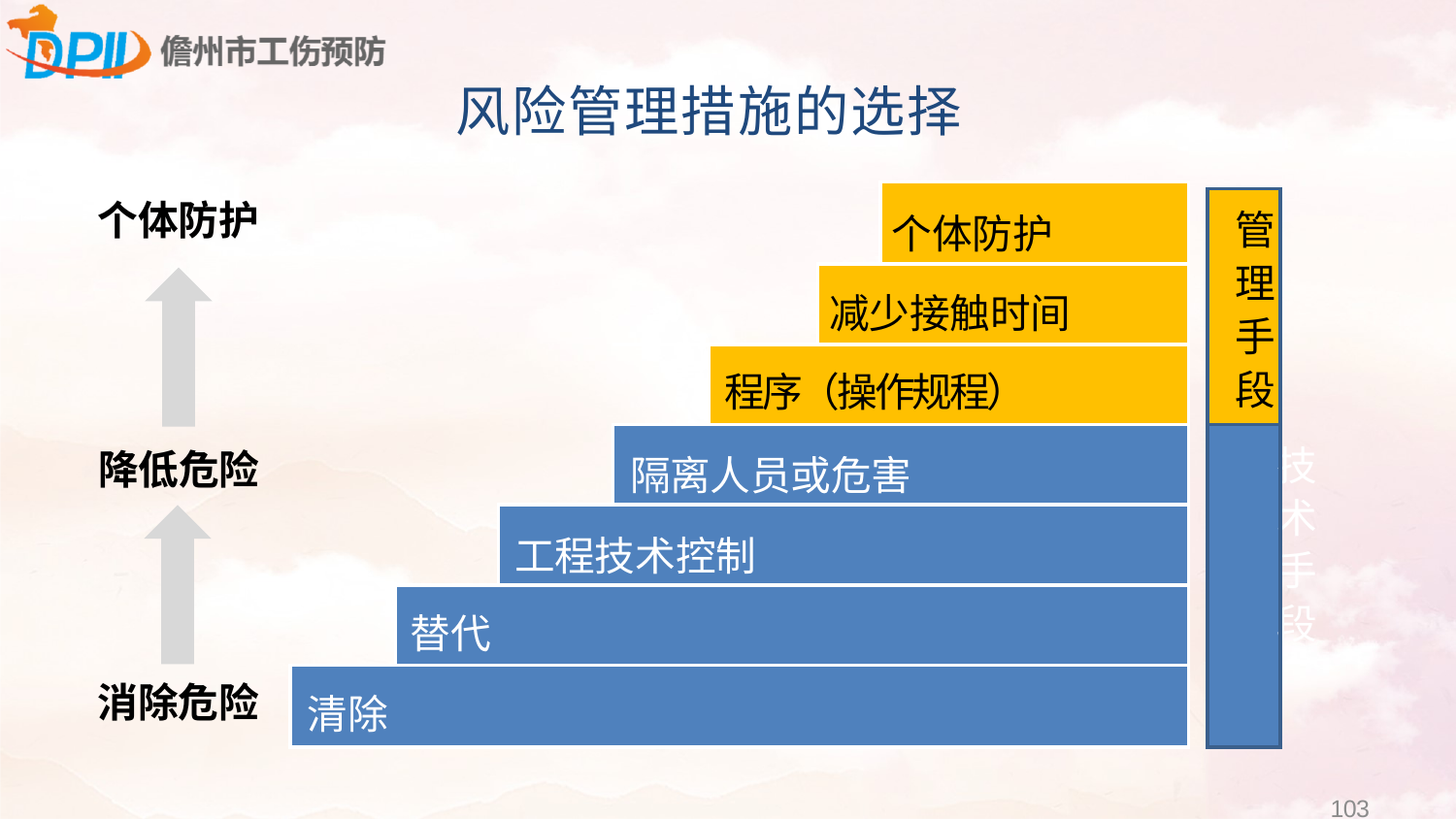

风险管理措施的选择
|  |  |  |  |  |  | 个体防护 |
| --- | --- | --- | --- | --- | --- | --- |
|  |  |  |  |  | 减少接触时间 |  |
|  |  |  |  | 程序（操作规程） |  |  |
|  |  |  | 隔离人员或危害 |  |  |  |
|  |  | 工程技术控制 |  |  |  |  |
|  | 替代 |  |  |  |  |  |
| 清除 |  |  |  |  |  |  |
| 管 理 手 段 |
| --- |
| 技术手段 |

个体防护

降低危险

消除危险

103